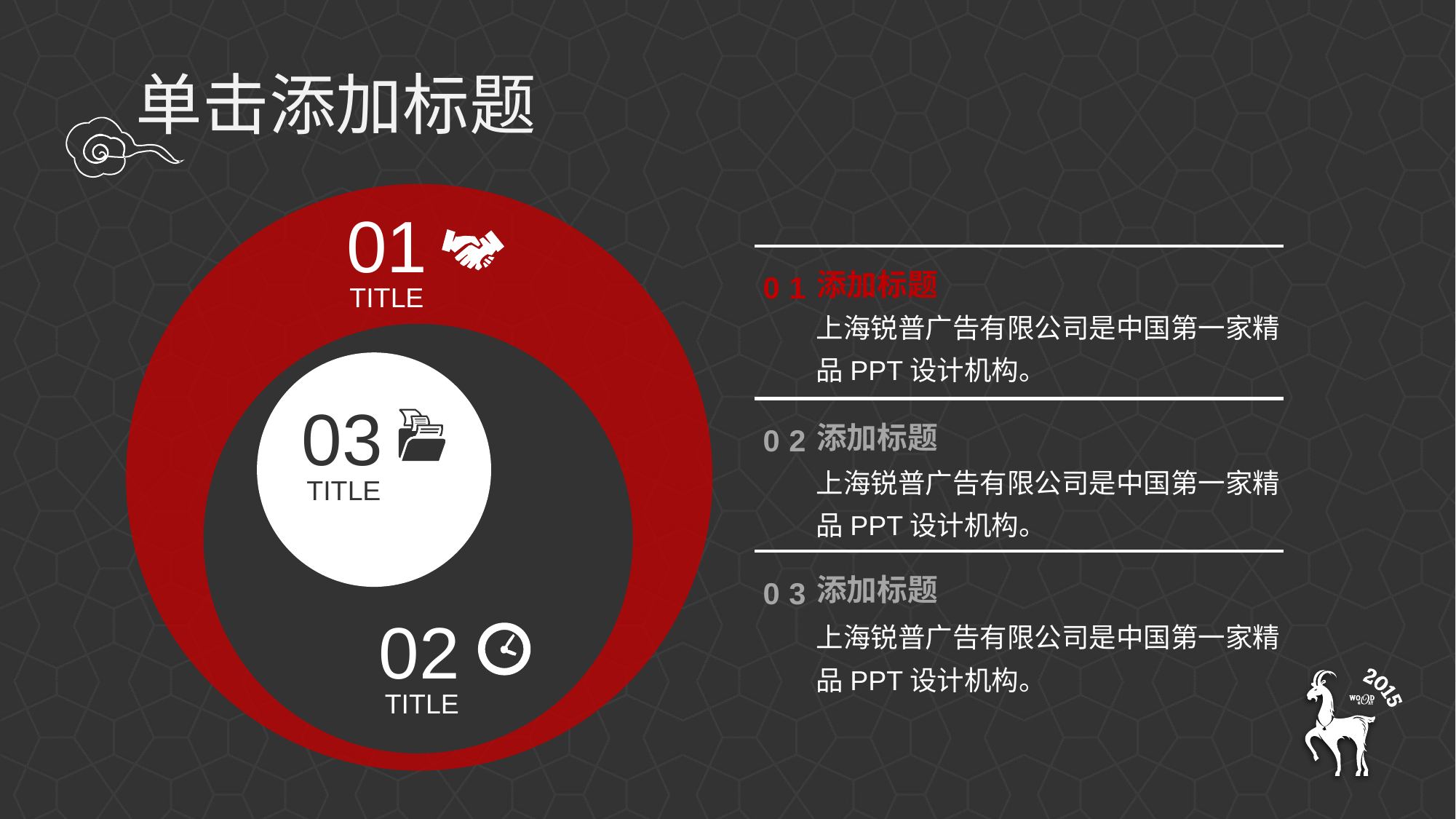

单击添加标题

01

添加标题
01
TITLE
上海锐普广告有限公司是中国第一家精品PPT设计机构。

03

添加标题
02
上海锐普广告有限公司是中国第一家精品PPT设计机构。
TITLE

添加标题
03
02
上海锐普广告有限公司是中国第一家精品PPT设计机构。

TITLE